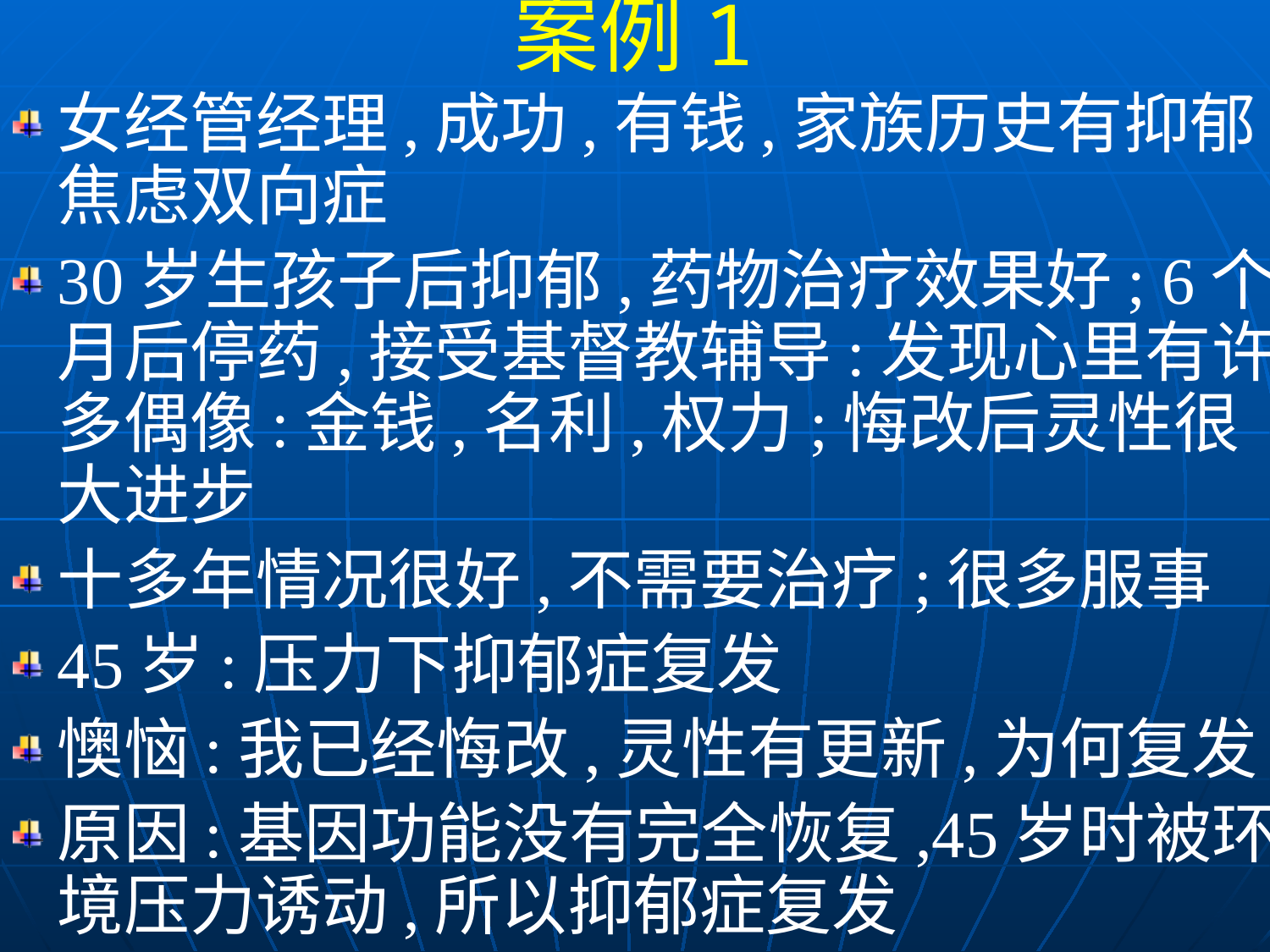

案例1
女经管经理,成功,有钱,家族历史有抑郁焦虑双向症
30岁生孩子后抑郁,药物治疗效果好; 6个月后停药,接受基督教辅导:发现心里有许多偶像:金钱,名利,权力;悔改后灵性很大进步
十多年情况很好,不需要治疗;很多服事
45岁:压力下抑郁症复发
懊恼:我已经悔改,灵性有更新,为何复发?
原因:基因功能没有完全恢复,45岁时被环境压力诱动,所以抑郁症复发